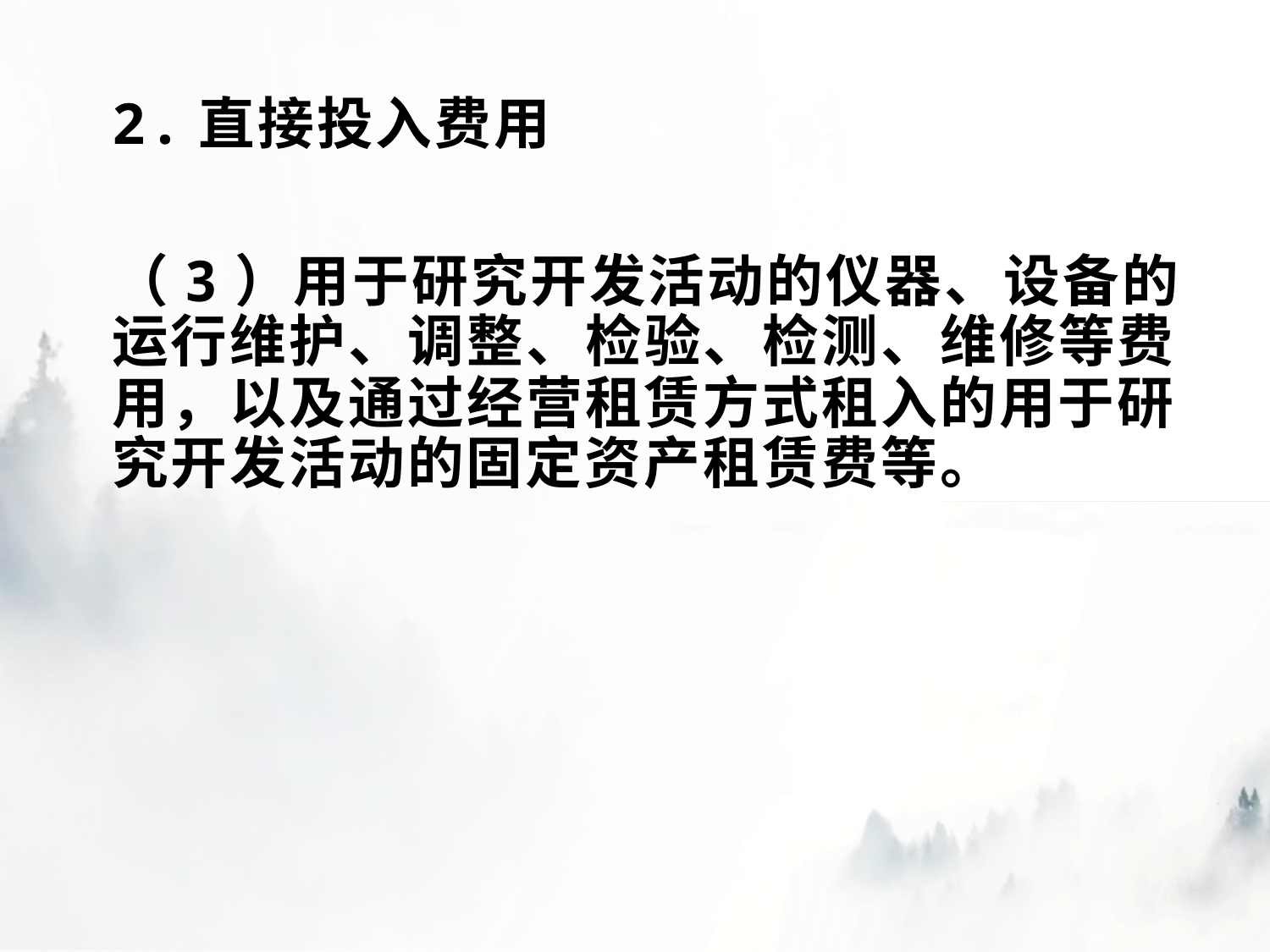

2.直接投入费用

（3）用于研究开发活动的仪器、设备的运行维护、调整、检验、检测、维修等费用，以及通过经营租赁方式租入的用于研究开发活动的固定资产租赁费等。